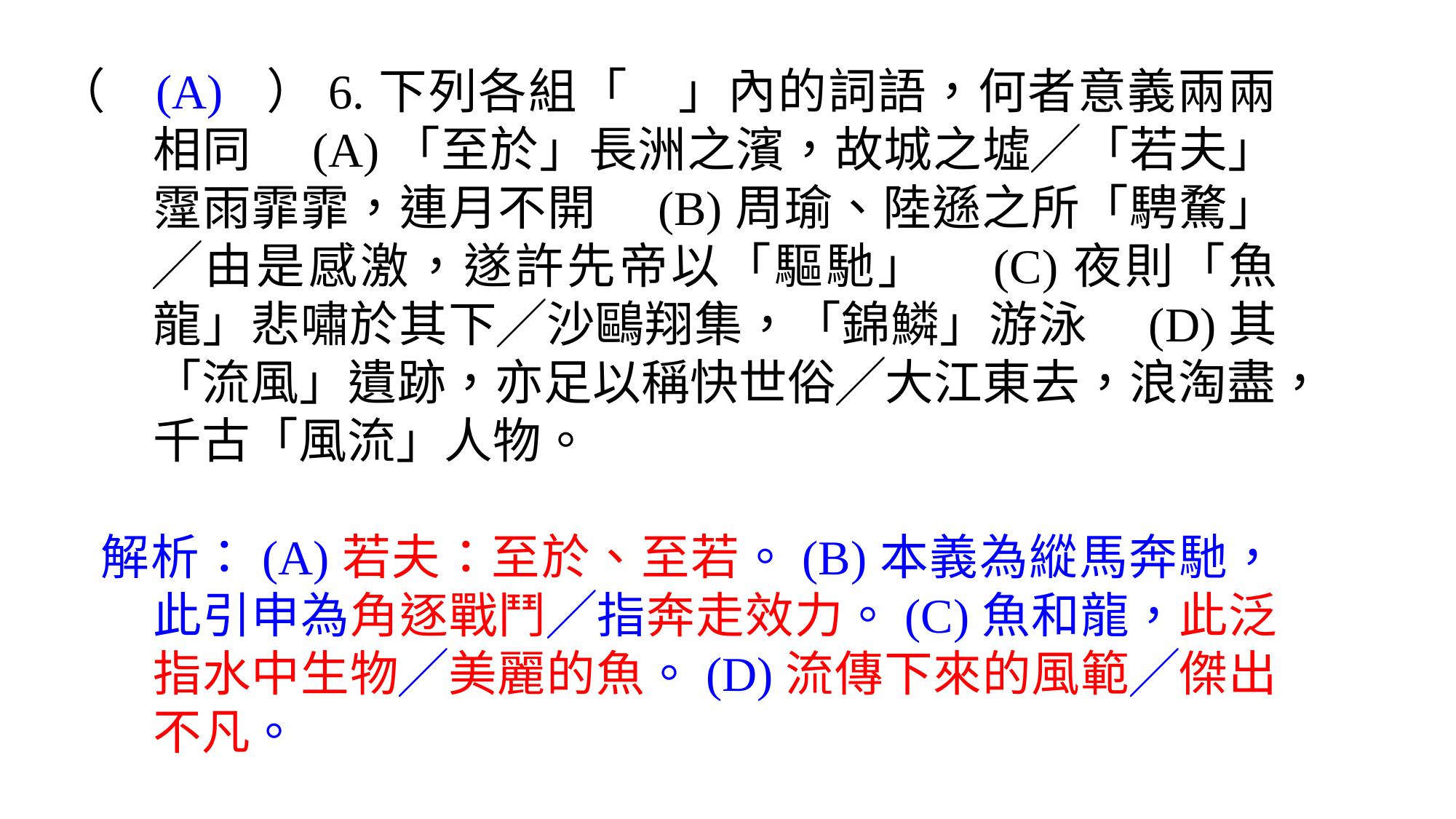

（	(A)	）6.	下列各組「　」內的詞語，何者意義兩兩相同　(A)「至於」長洲之濱，故城之墟╱「若夫」霪雨霏霏，連月不開　(B)周瑜、陸遜之所「騁騖」╱由是感激，遂許先帝以「驅馳」　(C)夜則「魚龍」悲嘯於其下╱沙鷗翔集，「錦鱗」游泳　(D)其「流風」遺跡，亦足以稱快世俗╱大江東去，浪淘盡，千古「風流」人物。

解析：(A)若夫：至於、至若。(B)本義為縱馬奔馳，此引申為角逐戰鬥╱指奔走效力。(C)魚和龍，此泛指水中生物╱美麗的魚。(D)流傳下來的風範╱傑出不凡。